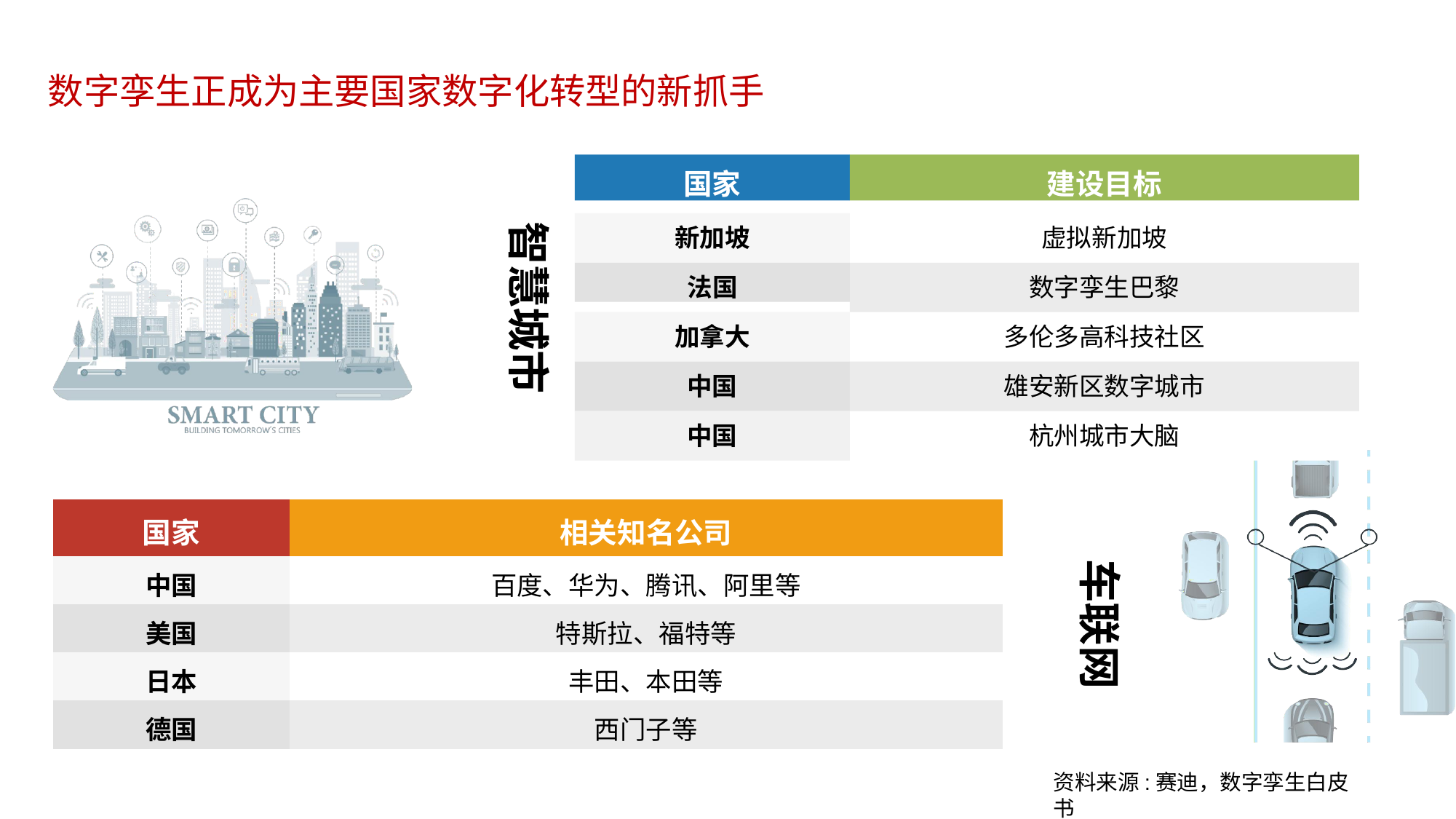

# 数字孪生正成为主要国家数字化转型的新抓手
国家
建设目标

智慧城市
新加坡
虚拟新加坡
法国

数字孪生巴黎

加拿大
多伦多高科技社区
雄安新区数字城市

中国

中国
杭州城市大脑

| 国家 | 相关知名公司 |
| --- | --- |
| 中国 | 百度、华为、腾讯、阿里等 |
| 美国 | 特斯拉、福特等 |
| 日本 | 丰田、本田等 |
| 德国 | 西门子等 |
车联网
资料来源:赛迪，数字孪生白皮书